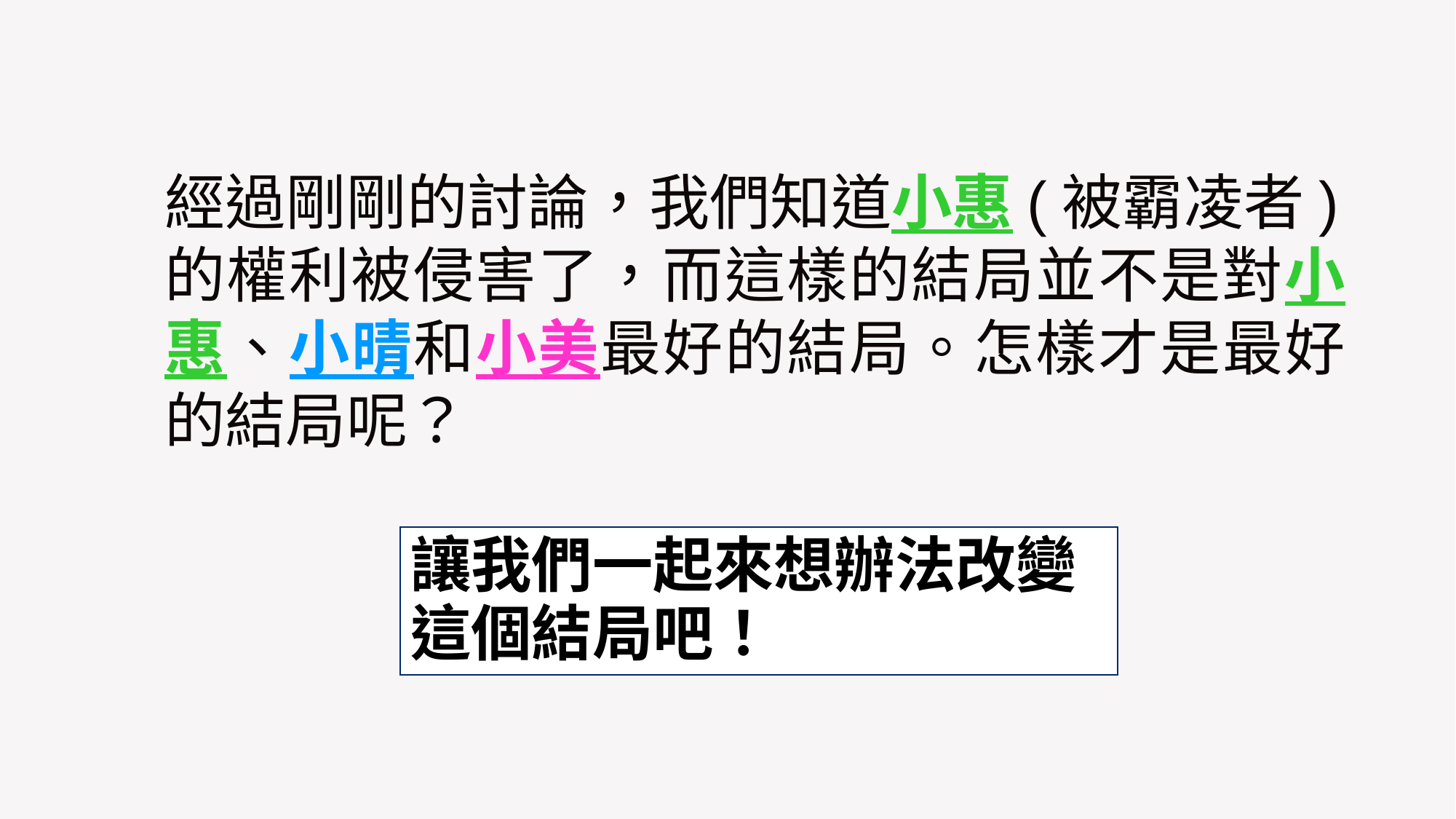

經過剛剛的討論，我們知道小惠(被霸凌者)的權利被侵害了，而這樣的結局並不是對小惠、小晴和小美最好的結局。怎樣才是最好的結局呢？
讓我們一起來想辦法改變這個結局吧！